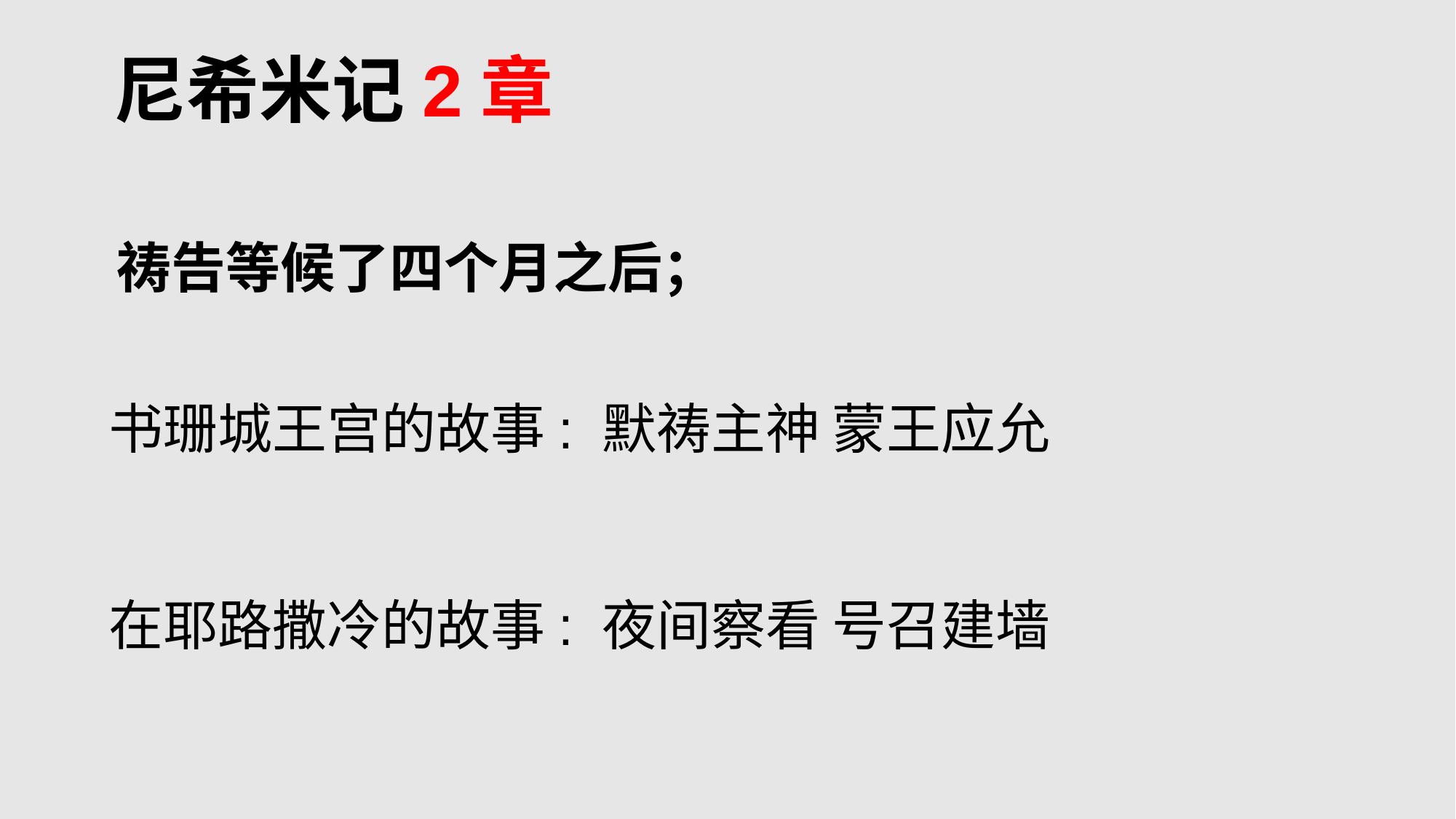

尼希米记2章
祷告等候了四个月之后；
书珊城王宫的故事: 默祷主神 蒙王应允
在耶路撒冷的故事: 夜间察看 号召建墙